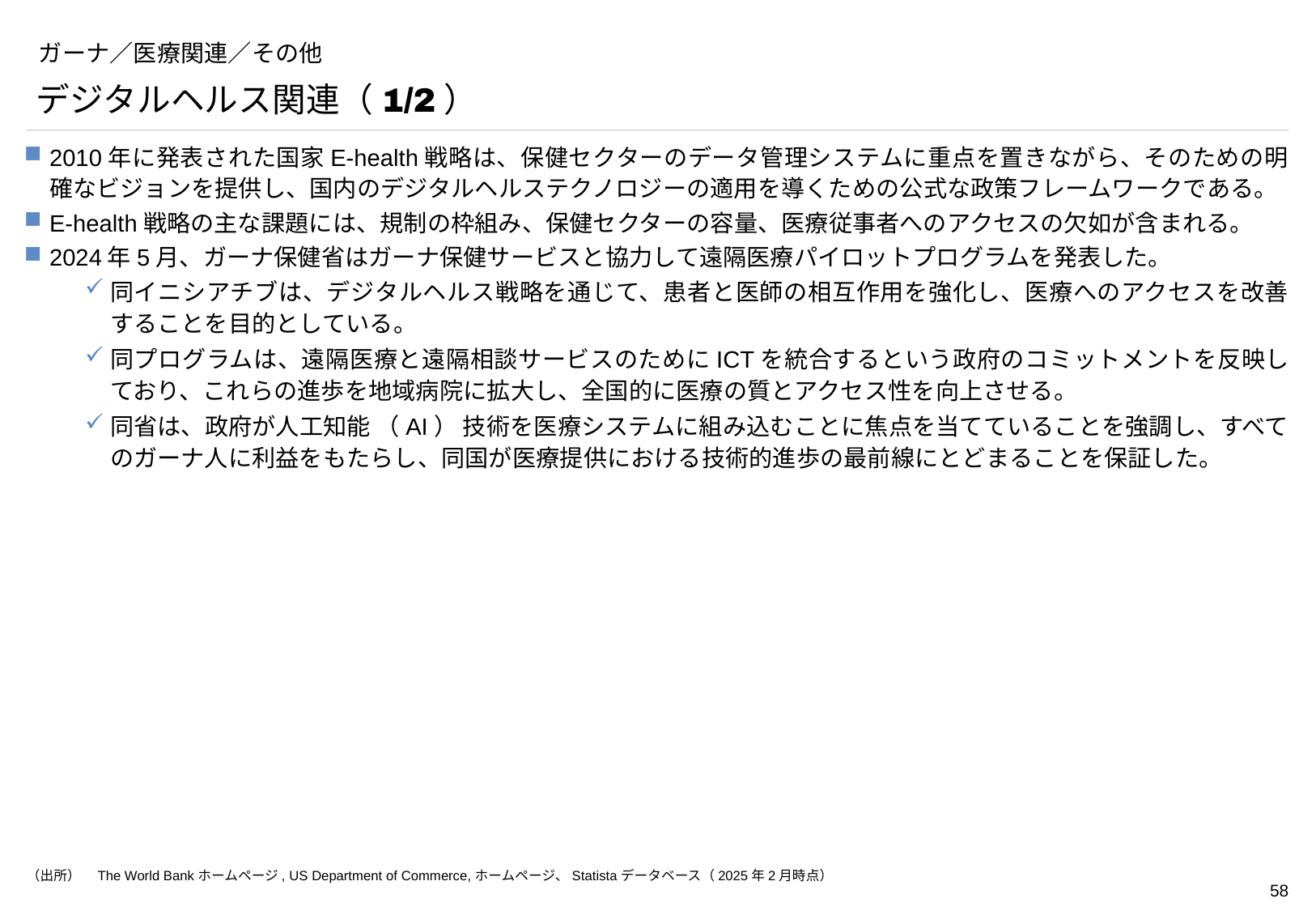

# ガーナ／医療関連／その他
デジタルヘルス関連（1/2）
2010年に発表された国家E-health戦略は、保健セクターのデータ管理システムに重点を置きながら、そのための明確なビジョンを提供し、国内のデジタルヘルステクノロジーの適用を導くための公式な政策フレームワークである。
E-health戦略の主な課題には、規制の枠組み、保健セクターの容量、医療従事者へのアクセスの欠如が含まれる。
2024年5月、ガーナ保健省はガーナ保健サービスと協力して遠隔医療パイロットプログラムを発表した。
同イニシアチブは、デジタルヘルス戦略を通じて、患者と医師の相互作用を強化し、医療へのアクセスを改善することを目的としている。
同プログラムは、遠隔医療と遠隔相談サービスのためにICTを統合するという政府のコミットメントを反映しており、これらの進歩を地域病院に拡大し、全国的に医療の質とアクセス性を向上させる。
同省は、政府が人工知能 （AI） 技術を医療システムに組み込むことに焦点を当てていることを強調し、すべてのガーナ人に利益をもたらし、同国が医療提供における技術的進歩の最前線にとどまることを保証した。
（出所）　The World Bankホームページ, US Department of Commerce,ホームページ、Statistaデータベース（2025年2月時点）